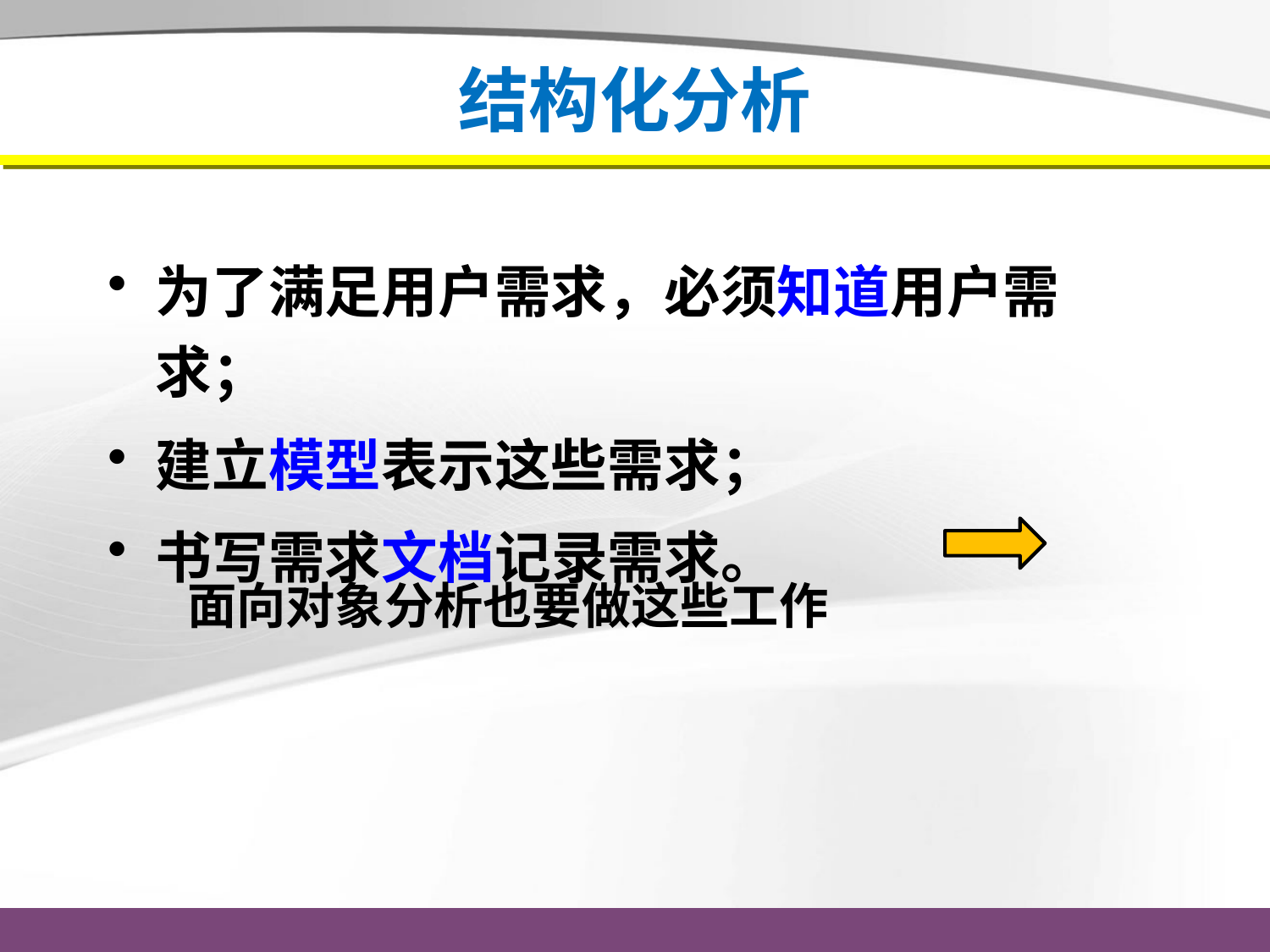

# 结构化分析
为了满足用户需求，必须知道用户需求；
建立模型表示这些需求；
书写需求文档记录需求。

面向对象分析也要做这些工作